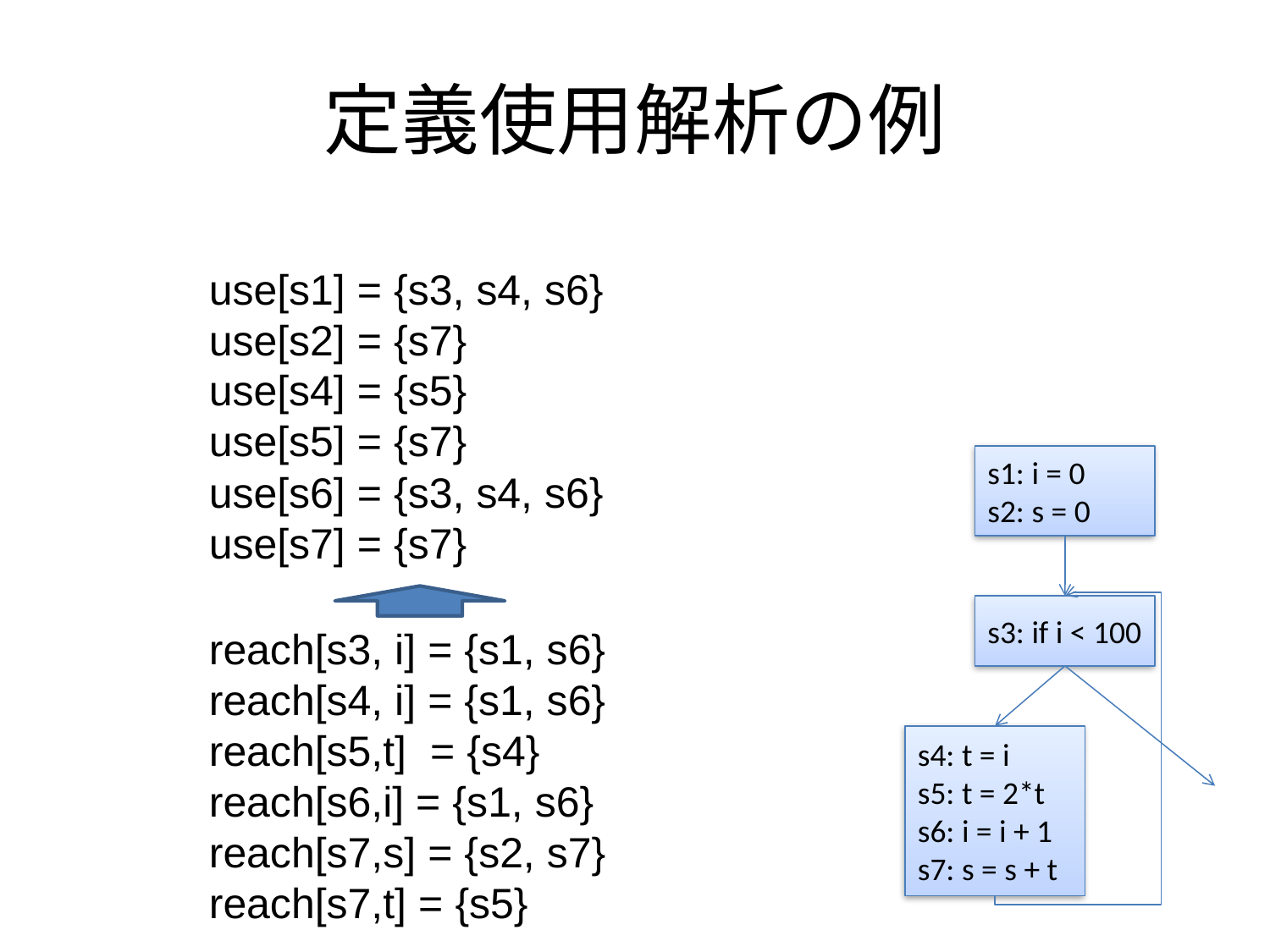

# 定義使用解析の例
use[s1] = {s3, s4, s6}
use[s2] = {s7}
use[s4] = {s5}
use[s5] = {s7}
use[s6] = {s3, s4, s6}
use[s7] = {s7}
s1: i = 0
s2: s = 0

s3: if i < 100
reach[s3, i] = {s1, s6}
reach[s4, i] = {s1, s6}
reach[s5,t]  = {s4}
reach[s6,i] = {s1, s6}
reach[s7,s] = {s2, s7}
reach[s7,t] = {s5}
s4: t = i
s5: t = 2*t
s6: i = i + 1
s7: s = s + t